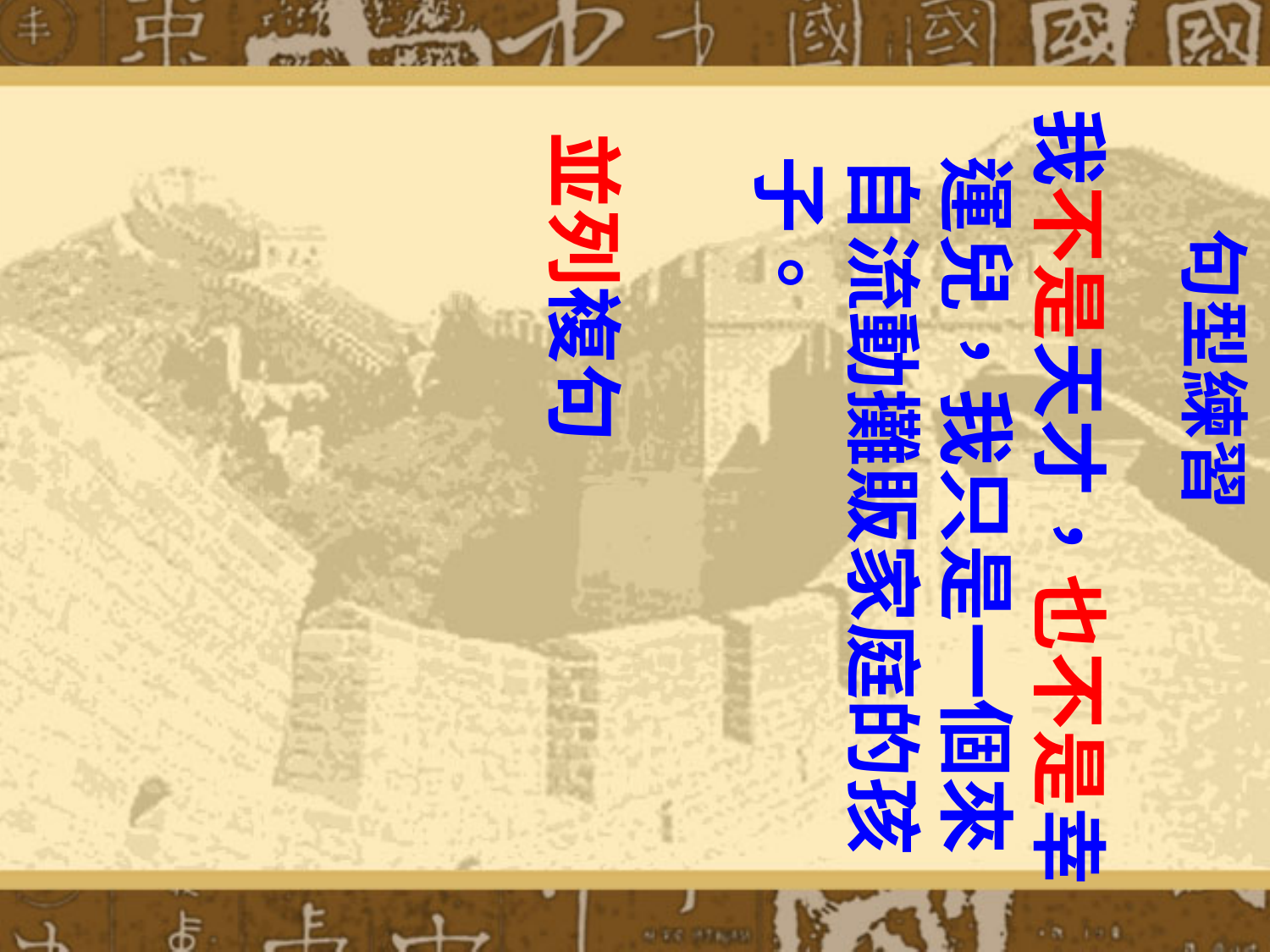

我不是天才，也不是幸運兒，我只是一個來自流動攤販家庭的孩子。
並列複句
句型練習